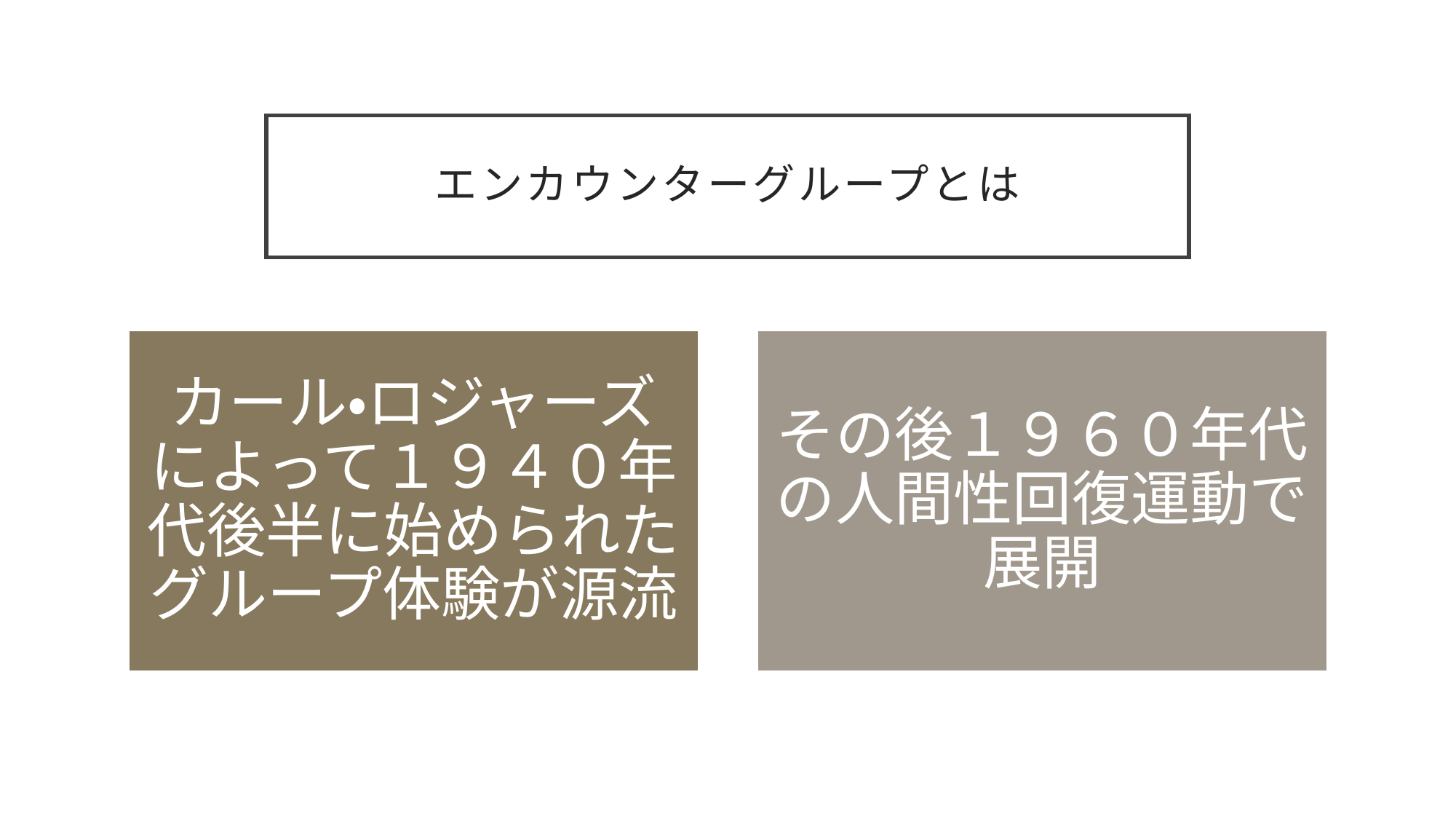

# エンカウンターグループとは
カール・ロジャーズによって１９４０年代後半に始められたグループ体験が源流
その後１９６０年代の人間性回復運動で展開